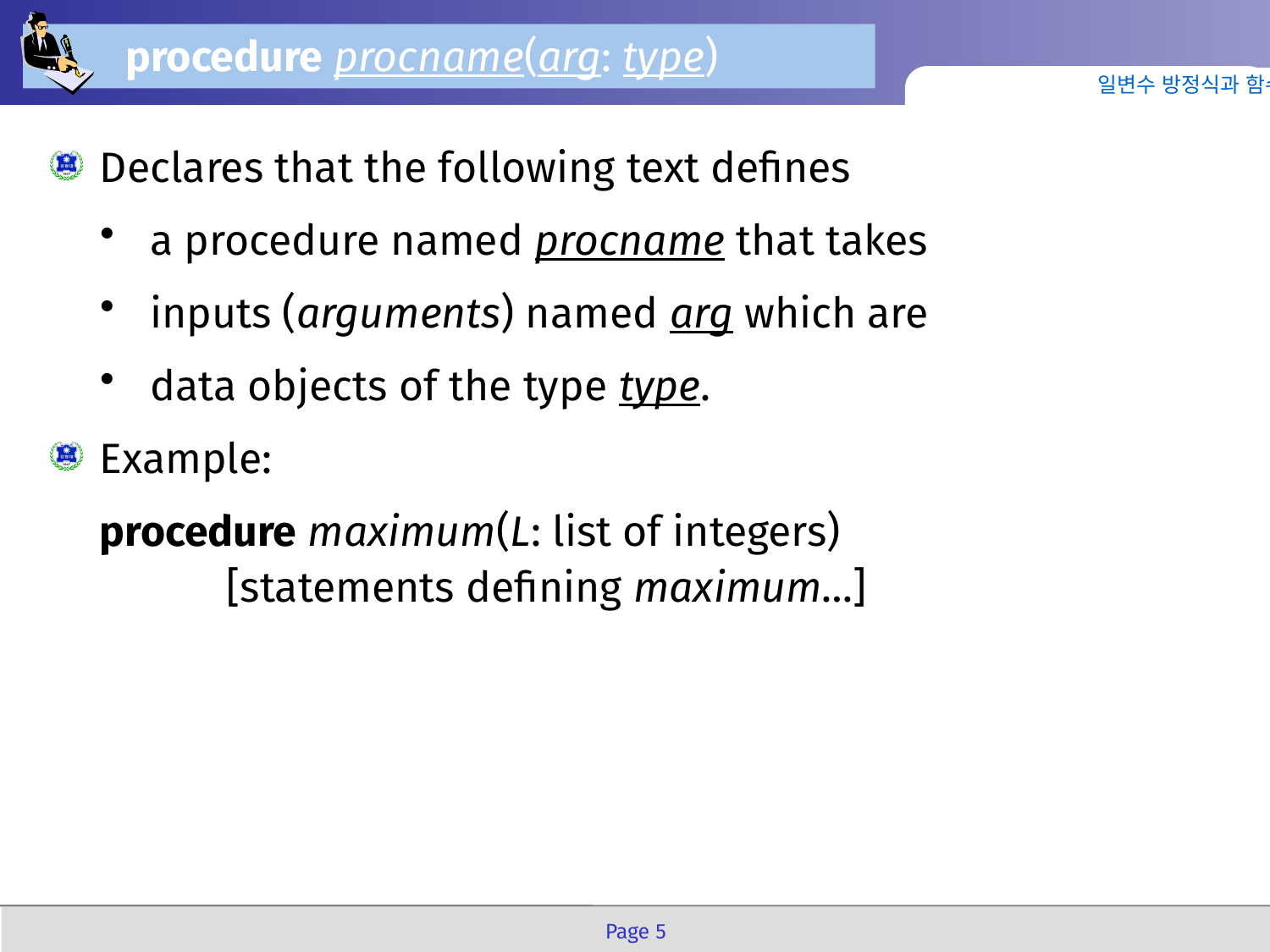

procedure procname(arg: type)
일변수 방정식과 함수
Declares that the following text defines
a procedure named procname that takes
inputs (arguments) named arg which are
data objects of the type type.
Example:
	procedure maximum(L: list of integers)
	[statements defining maximum…]
Page 5